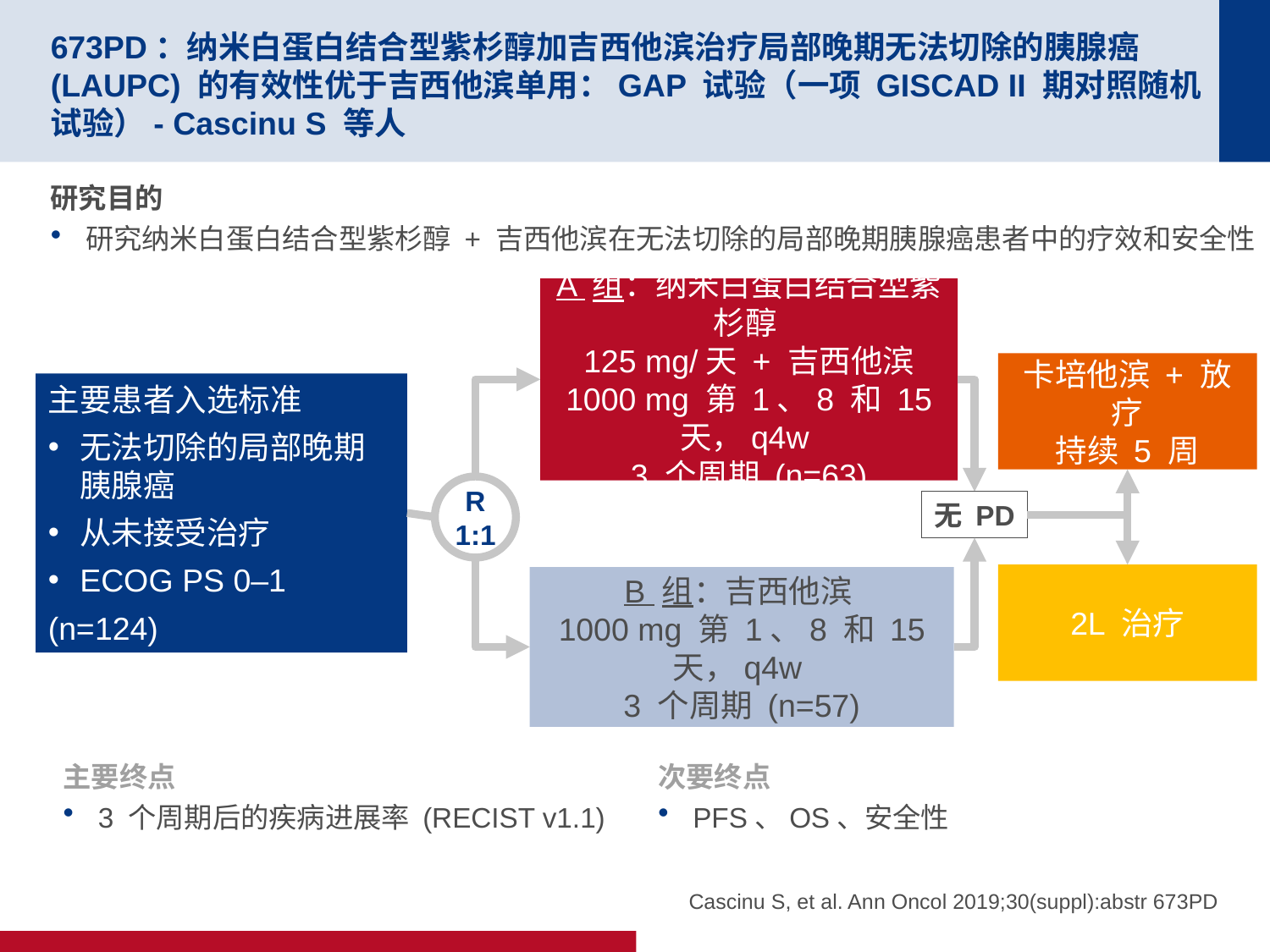

# 673PD：纳米白蛋白结合型紫杉醇加吉西他滨治疗局部晚期无法切除的胰腺癌 (LAUPC) 的有效性优于吉西他滨单用：GAP 试验（一项 GISCAD II 期对照随机试验）- Cascinu S 等人
研究目的
研究纳米白蛋白结合型紫杉醇 + 吉西他滨在无法切除的局部晚期胰腺癌患者中的疗效和安全性
A 组：纳米白蛋白结合型紫杉醇
125 mg/天 + 吉西他滨 1000 mg 第 1、8 和 15 天，q4w
3 个周期 (n=63)
卡培他滨 + 放疗
持续 5 周
主要患者入选标准
无法切除的局部晚期胰腺癌
从未接受治疗
ECOG PS 0–1
(n=124)
R
1:1
无 PD
2L 治疗
B 组：吉西他滨
1000 mg 第 1、8 和 15 天，q4w
3 个周期 (n=57)
主要终点
3 个周期后的疾病进展率 (RECIST v1.1)
次要终点
PFS、OS、安全性
Cascinu S, et al. Ann Oncol 2019;30(suppl):abstr 673PD